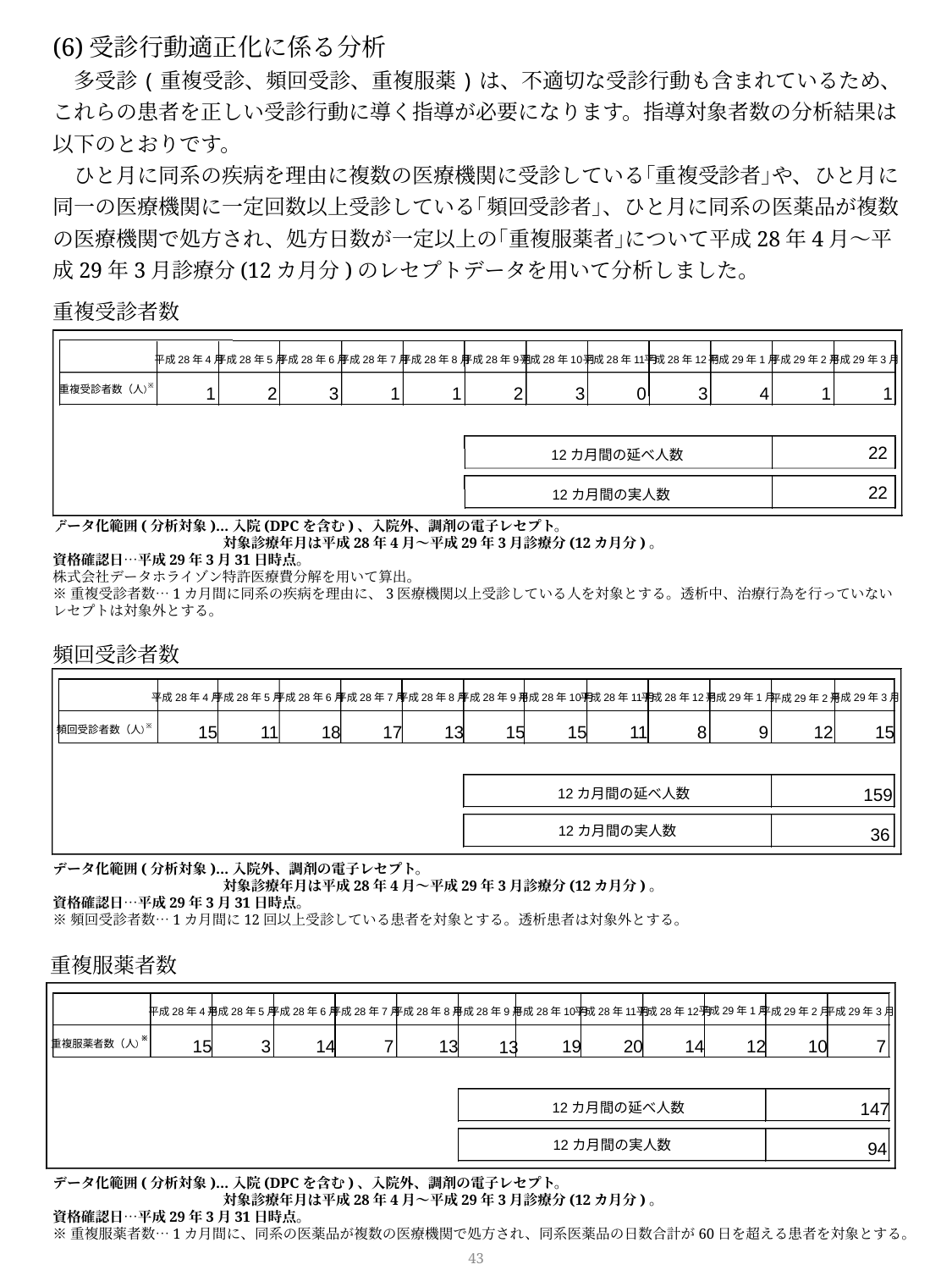

(6)受診行動適正化に係る分析
　多受診(重複受診、頻回受診、重複服薬)は、不適切な受診行動も含まれているため、これらの患者を正しい受診行動に導く指導が必要になります。指導対象者数の分析結果は以下のとおりです。
　ひと月に同系の疾病を理由に複数の医療機関に受診している｢重複受診者｣や、ひと月に同一の医療機関に一定回数以上受診している｢頻回受診者｣、ひと月に同系の医薬品が複数の医療機関で処方され、処方日数が一定以上の｢重複服薬者｣について平成28年4月～平成29年3月診療分(12カ月分)のレセプトデータを用いて分析しました。
重複受診者数

平成28年4月
平成28年5月
平成28年6月
平成28年7月
平成28年8月
平成28年9月
平成28年10月
平成28年11月
平成28年12月
平成29年1月
平成29年2月
平成29年3月

※
重複受診者数（人）
1
2
3
1
1
2
3
0
3
4
1
1

22
12カ月間の延べ人数

22
12カ月間の実人数

データ化範囲(分析対象)…入院(DPCを含む)、入院外、調剤の電子レセプト。
　　　　　　　　　　　　対象診療年月は平成28年4月～平成29年3月診療分(12カ月分)。
資格確認日…平成29年3月31日時点。
株式会社データホライゾン特許医療費分解を用いて算出。
※重複受診者数…1カ月間に同系の疾病を理由に、3医療機関以上受診している人を対象とする。透析中、治療行為を行っていないレセプトは対象外とする。
頻回受診者数

平成28年4月
平成28年5月
平成28年6月
平成28年7月
平成28年8月
平成28年9月
平成28年10月
平成28年11月
平成28年12月
平成29年1月
平成29年3月
平成29年2月

15
11
18
17
13
15
15
11
8
9
12
15
※
頻回受診者数（人）

159
12カ月間の延べ人数

12カ月間の実人数
36

データ化範囲(分析対象)…入院外、調剤の電子レセプト。
　　　　　　　　　　　　対象診療年月は平成28年4月～平成29年3月診療分(12カ月分)。
資格確認日…平成29年3月31日時点。
※頻回受診者数…1カ月間に12回以上受診している患者を対象とする。透析患者は対象外とする。
重複服薬者数

平成29年1月
平成28年4月
平成28年5月
平成28年6月
平成28年7月
平成28年8月
平成28年9月
平成28年10月
平成28年11月
平成28年12月
平成29年2月
平成29年3月

※
※
15
3
14
7
13
19
20
14
12
10
7
13
重複服薬者数（人）

147
12カ月間の延べ人数

12カ月間の実人数
94

データ化範囲(分析対象)…入院(DPCを含む)、入院外、調剤の電子レセプト。
　　　　　　　　　　　　対象診療年月は平成28年4月～平成29年3月診療分(12カ月分)。
資格確認日…平成29年3月31日時点。
※重複服薬者数…1カ月間に、同系の医薬品が複数の医療機関で処方され、同系医薬品の日数合計が60日を超える患者を対象とする。
43